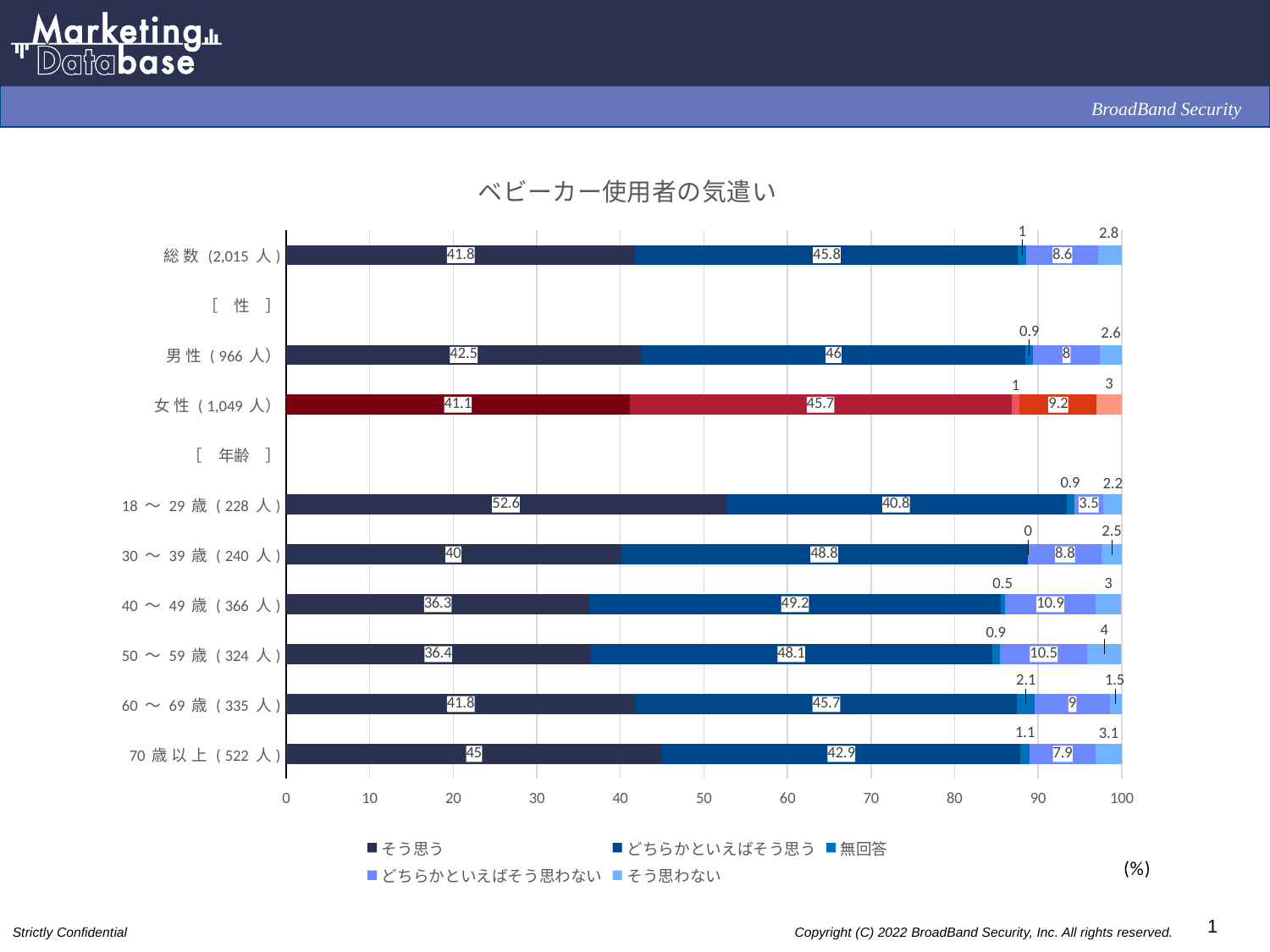

### Chart: ベビーカー使用者の気遣い

| Category | そう思う | どちらかといえばそう思う | 無回答 | どちらかといえばそう思わない | そう思わない |
|---|---|---|---|---|---|
| 総 数 (2,015 人) | 41.8 | 45.8 | 1.0 | 8.6 | 2.8 |
| ［　性　］ | None | None | None | None | None |
| 男 性 ( 966 人） | 42.5 | 46.0 | 0.9 | 8.0 | 2.6 |
| 女 性 ( 1,049 人） | 41.1 | 45.7 | 1.0 | 9.2 | 3.0 |
| ［　年齢　］ | None | None | None | None | None |
| 18 ～ 29 歳 ( 228 人) | 52.6 | 40.8 | 0.9 | 3.5 | 2.2 |
| 30 ～ 39 歳 ( 240 人) | 40.0 | 48.8 | 0.0 | 8.8 | 2.5 |
| 40 ～ 49 歳 ( 366 人) | 36.3 | 49.2 | 0.5 | 10.9 | 3.0 |
| 50 ～ 59 歳 ( 324 人) | 36.4 | 48.1 | 0.9 | 10.5 | 4.0 |
| 60 ～ 69 歳 ( 335 人) | 41.8 | 45.7 | 2.1 | 9.0 | 1.5 |
| 70 歳 以 上 ( 522 人) | 45.0 | 42.9 | 1.1 | 7.9 | 3.1 |